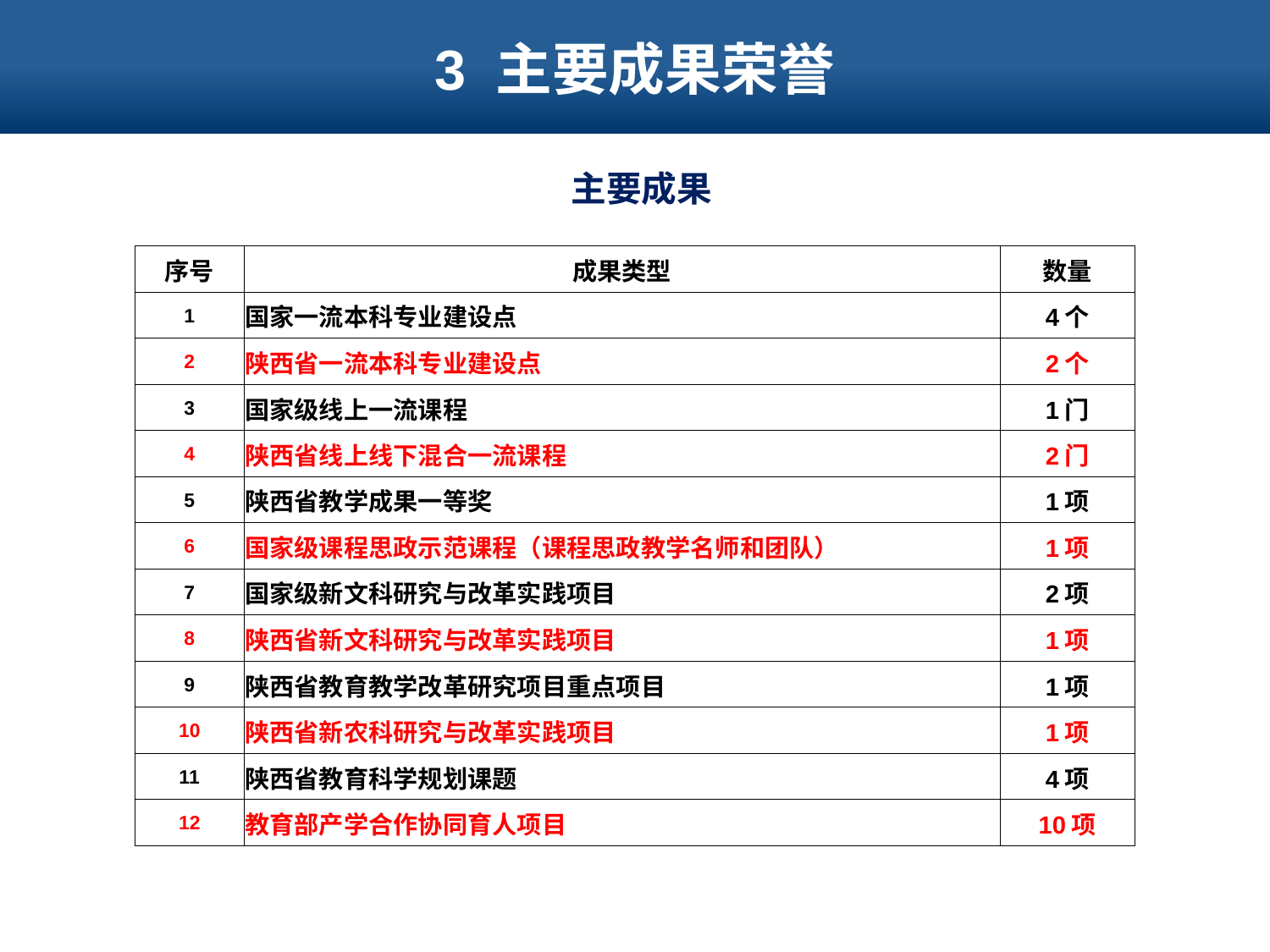

# 3 主要成果荣誉
主要成果
| 序号 | 成果类型 | 数量 |
| --- | --- | --- |
| 1 | 国家一流本科专业建设点 | 4个 |
| 2 | 陕西省一流本科专业建设点 | 2个 |
| 3 | 国家级线上一流课程 | 1门 |
| 4 | 陕西省线上线下混合一流课程 | 2门 |
| 5 | 陕西省教学成果一等奖 | 1项 |
| 6 | 国家级课程思政示范课程（课程思政教学名师和团队） | 1项 |
| 7 | 国家级新文科研究与改革实践项目 | 2项 |
| 8 | 陕西省新文科研究与改革实践项目 | 1项 |
| 9 | 陕西省教育教学改革研究项目重点项目 | 1项 |
| 10 | 陕西省新农科研究与改革实践项目 | 1项 |
| 11 | 陕西省教育科学规划课题 | 4项 |
| 12 | 教育部产学合作协同育人项目 | 10项 |